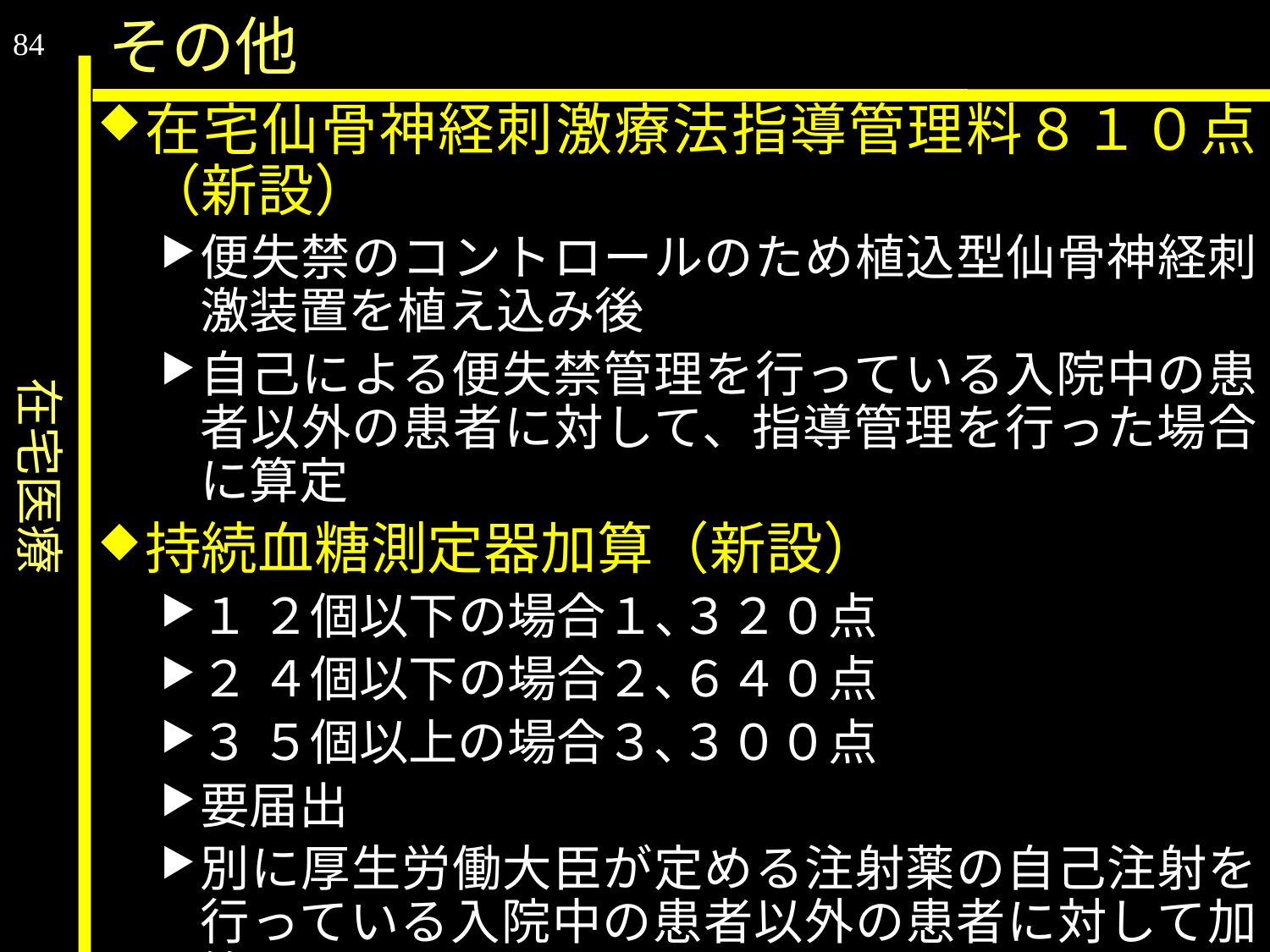

在宅医療
その他
84

在宅仙骨神経刺激療法指導管理料８１０点（新設）
便失禁のコントロールのため植込型仙骨神経刺激装置を植え込み後
自己による便失禁管理を行っている入院中の患者以外の患者に対して、指導管理を行った場合に算定
持続血糖測定器加算（新設）
１ ２個以下の場合１､３２０点
２ ４個以下の場合２､６４０点
３ ５個以上の場合３､３００点
要届出
別に厚生労働大臣が定める注射薬の自己注射を行っている入院中の患者以外の患者に対して加算
プログラム付きシリンジポンプ又はプログラム付きシリンジポンプ以外のシリンジポンプを用いて、トランスミッターを使用した場合はそれぞれ３､２３０点又は２､２３０点を加算
その場合、間歇注入シリンジポンプ加算は算定不可